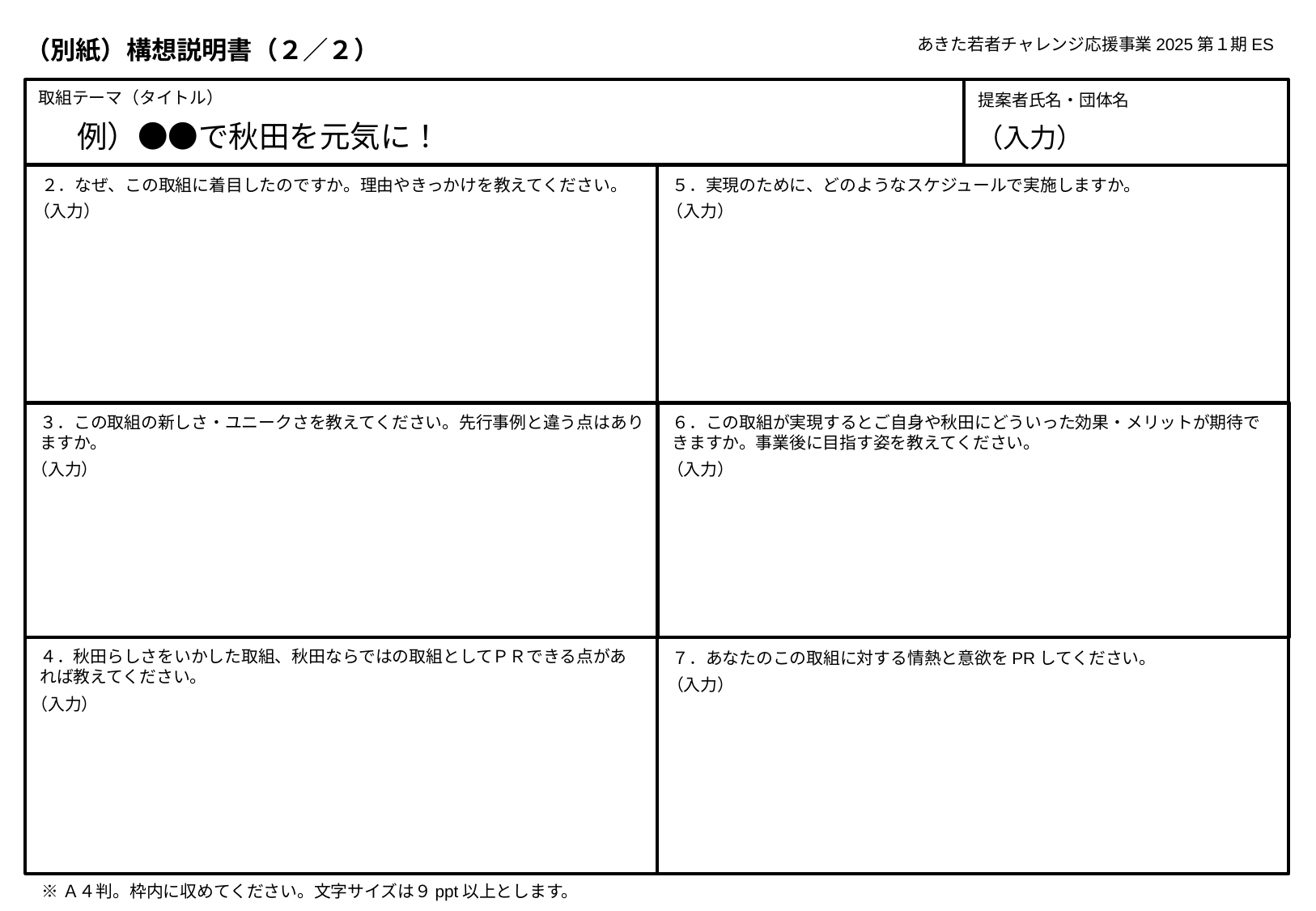

（別紙）構想説明書（２／２）
あきた若者チャレンジ応援事業2025第１期ES
取組テーマ（タイトル）

提案者氏名・団体名
例）●●で秋田を元気に！
（入力）

５．実現のために、どのようなスケジュールで実施しますか。
２．なぜ、この取組に着目したのですか。理由やきっかけを教えてください。
（入力）
（入力）

６．この取組が実現するとご自身や秋田にどういった効果・メリットが期待できますか。事業後に目指す姿を教えてください。
３．この取組の新しさ・ユニークさを教えてください。先行事例と違う点はありますか。
（入力）
（入力）
４．秋田らしさをいかした取組、秋田ならではの取組としてＰＲできる点があれば教えてください。
７．あなたのこの取組に対する情熱と意欲をPRしてください。
（入力）
（入力）
※Ａ４判。枠内に収めてください。文字サイズは９ppt以上とします。